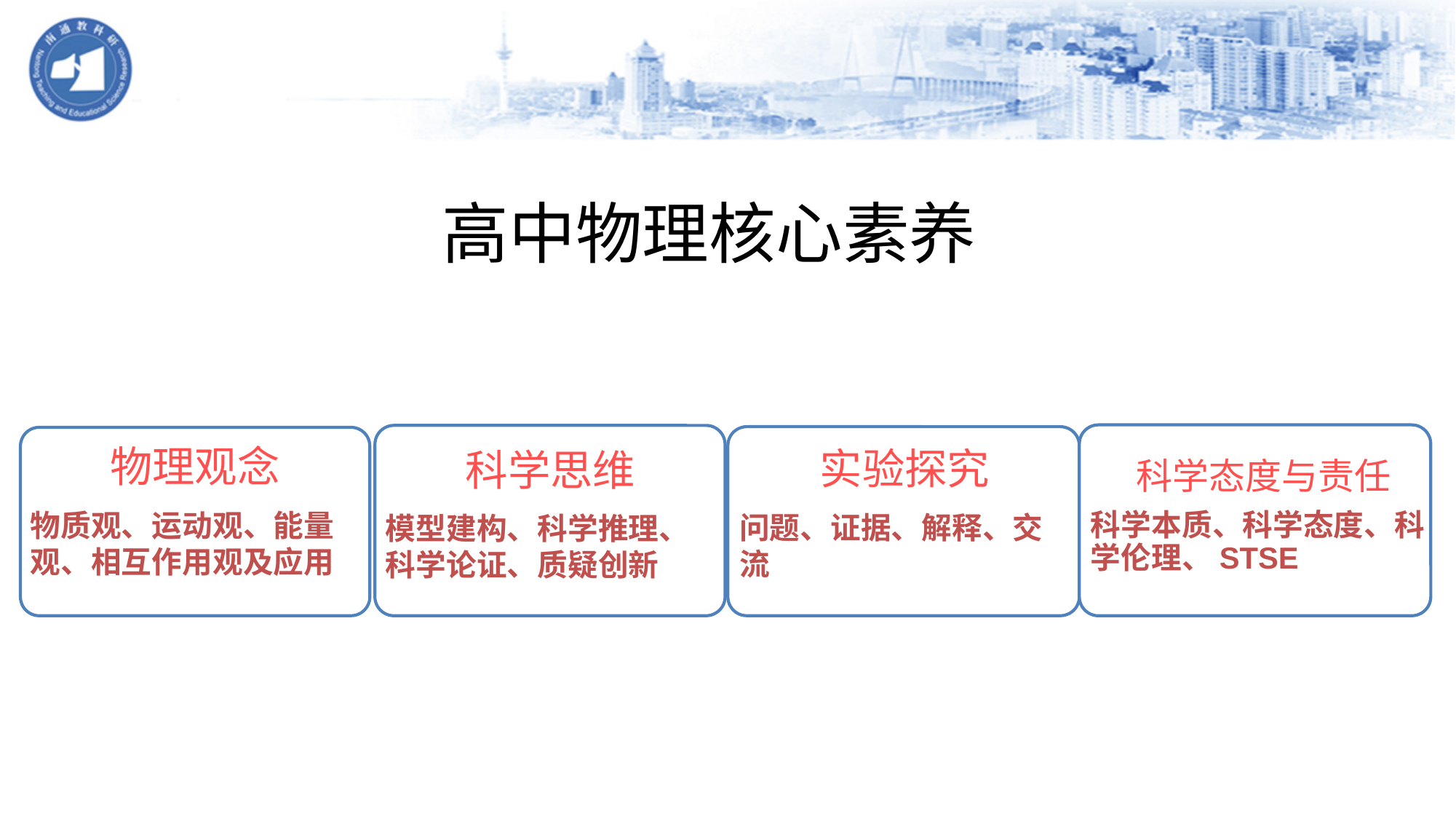

# 高中物理核心素养
实验探究
问题、证据、解释、交流
物理观念
物质观、运动观、能量观、相互作用观及应用
科学思维
模型建构、科学推理、科学论证、质疑创新
科学态度与责任
科学本质、科学态度、科学伦理、STSE